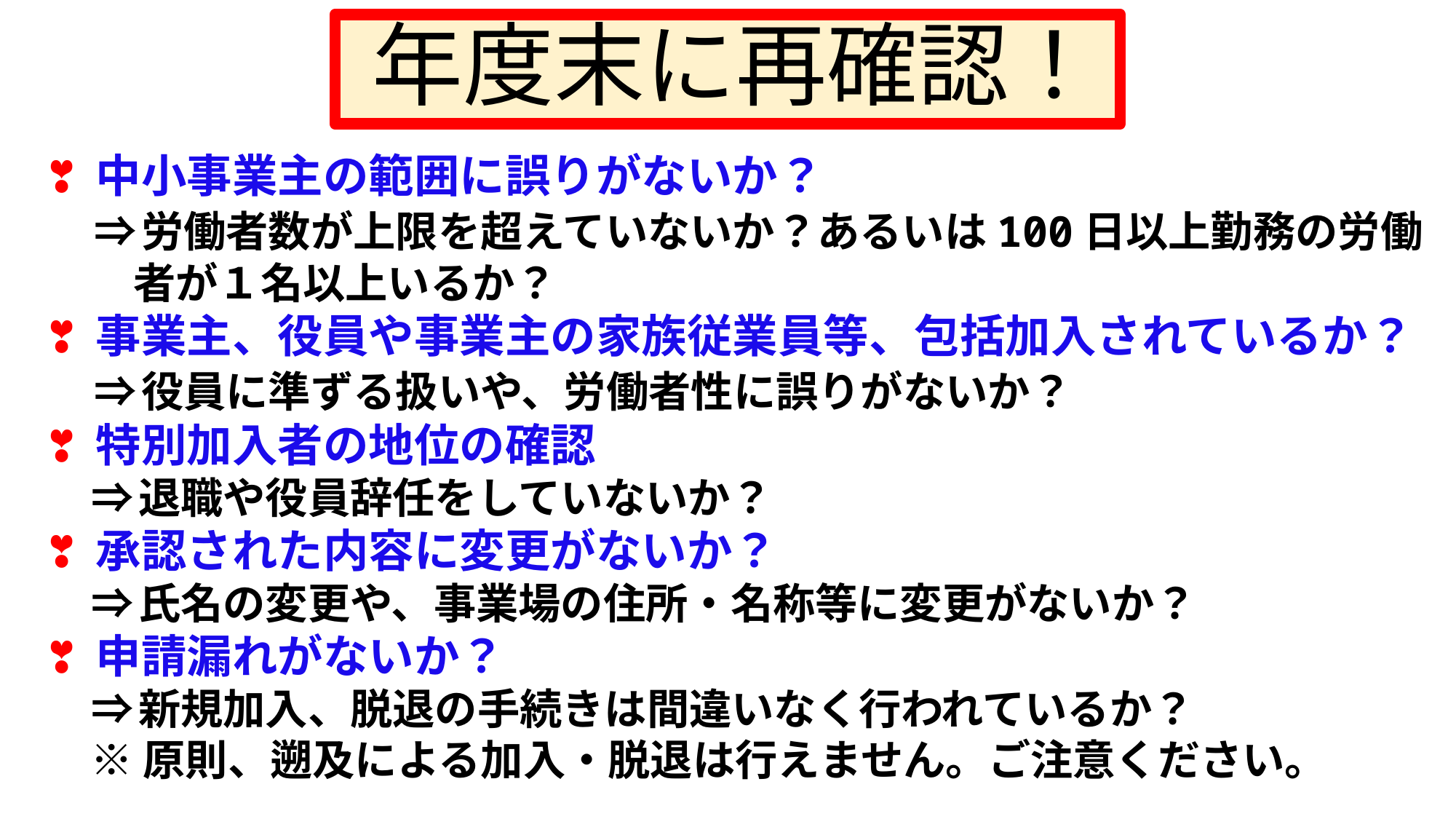

# 年度末に再確認！
❣ 中小事業主の範囲に誤りがないか？
　⇒ 労働者数が上限を超えていないか？あるいは100日以上勤務の労働
　　者が１名以上いるか？
❣ 事業主、役員や事業主の家族従業員等、包括加入されているか？
　⇒ 役員に準ずる扱いや、労働者性に誤りがないか？
❣ 特別加入者の地位の確認
　⇒ 退職や役員辞任をしていないか？
❣ 承認された内容に変更がないか？
　⇒ 氏名の変更や、事業場の住所・名称等に変更がないか？
❣ 申請漏れがないか？
　⇒ 新規加入、脱退の手続きは間違いなく行われているか？
　※ 原則、遡及による加入・脱退は行えません。ご注意ください。